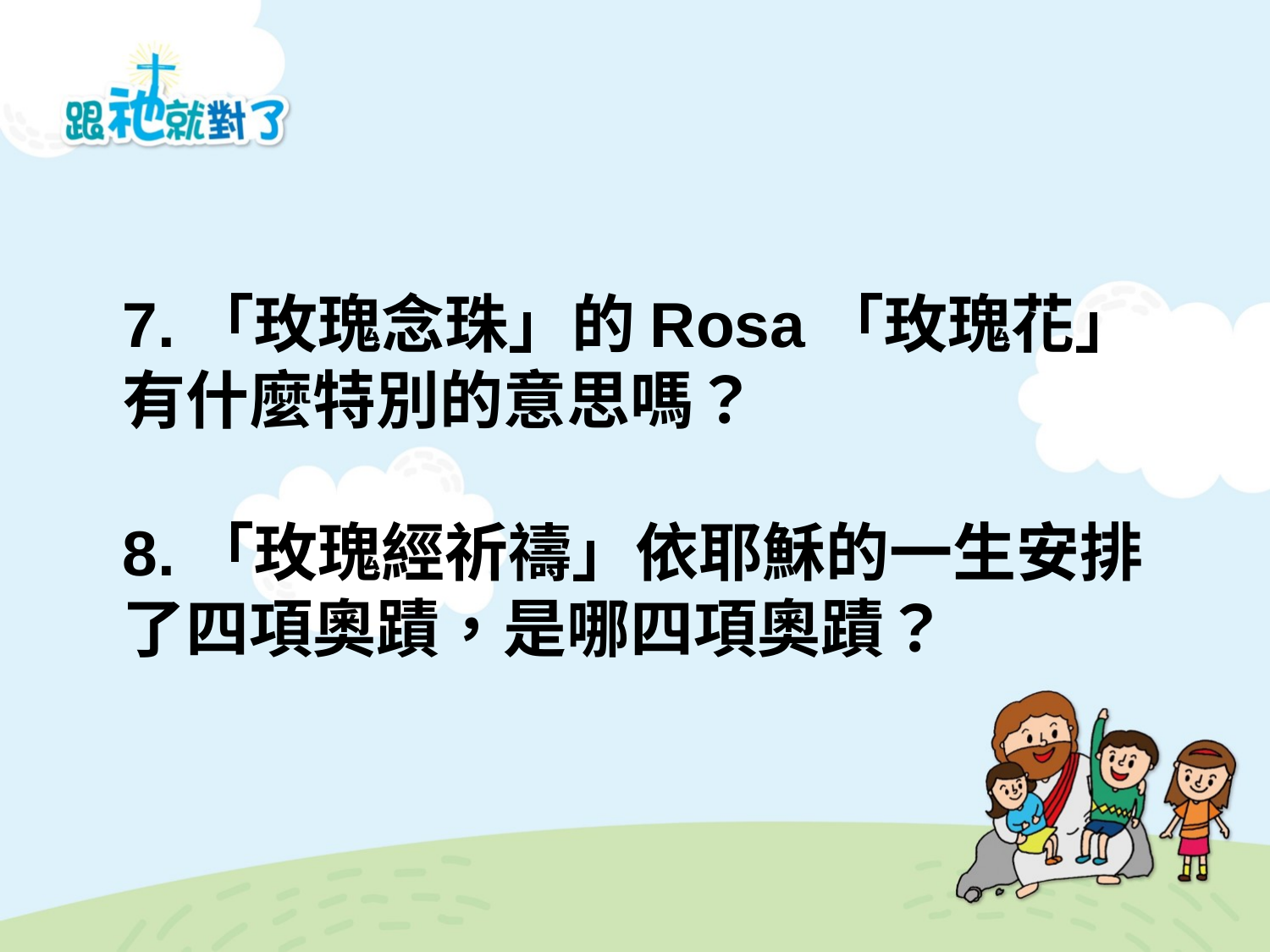

7.「玫瑰念珠」的Rosa「玫瑰花」有什麼特別的意思嗎？

8.「玫瑰經祈禱」依耶穌的一生安排了四項奧蹟，是哪四項奧蹟？